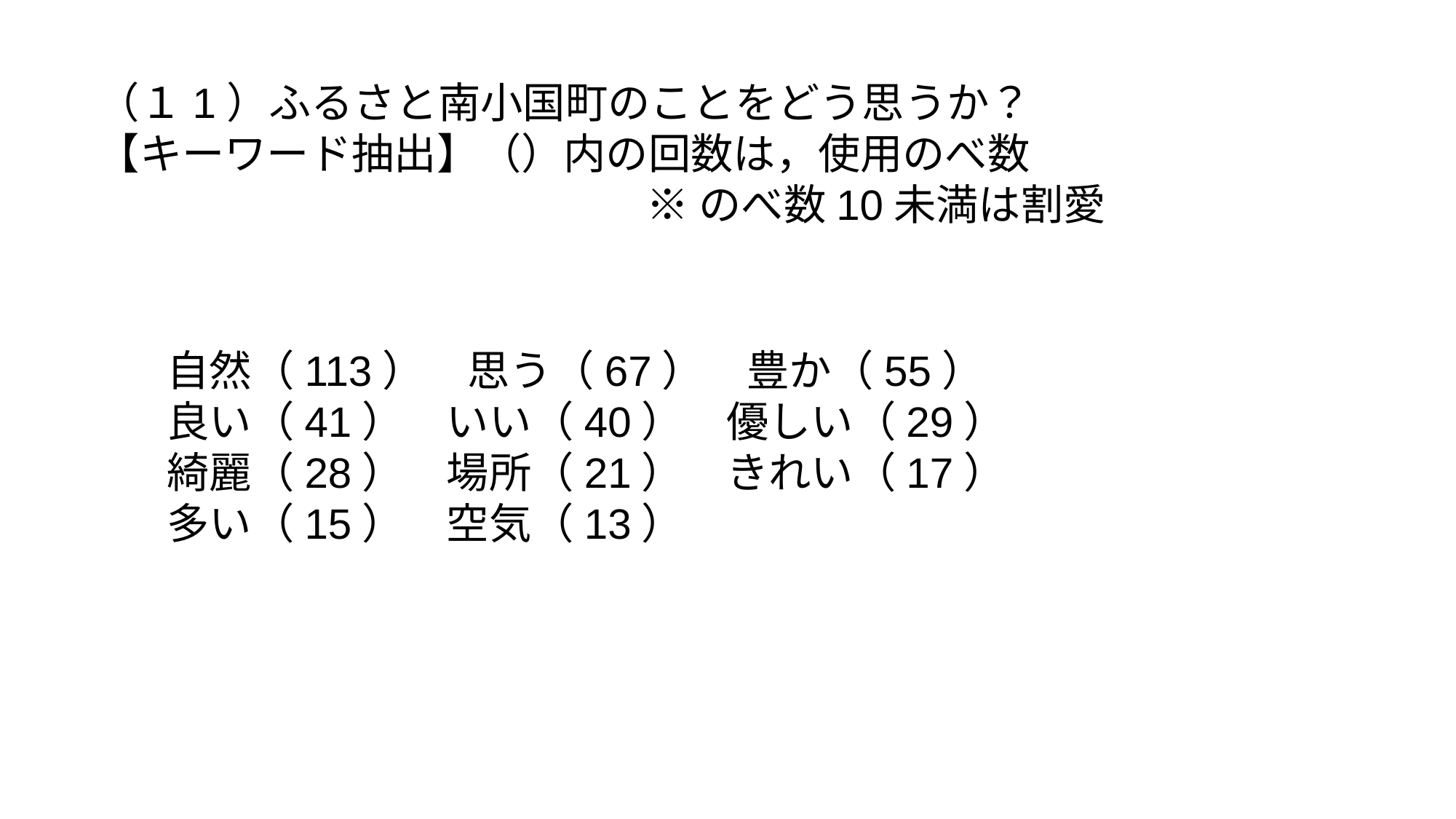

（１1）ふるさと南小国町のことをどう思うか？
【キーワード抽出】（）内の回数は，使用のべ数
※のべ数10未満は割愛
自然（113）　思う（67）　豊か（55）
良い（41）　いい（40）　優しい（29）
綺麗（28）　場所（21）　きれい（17）
多い（15）　空気（13）